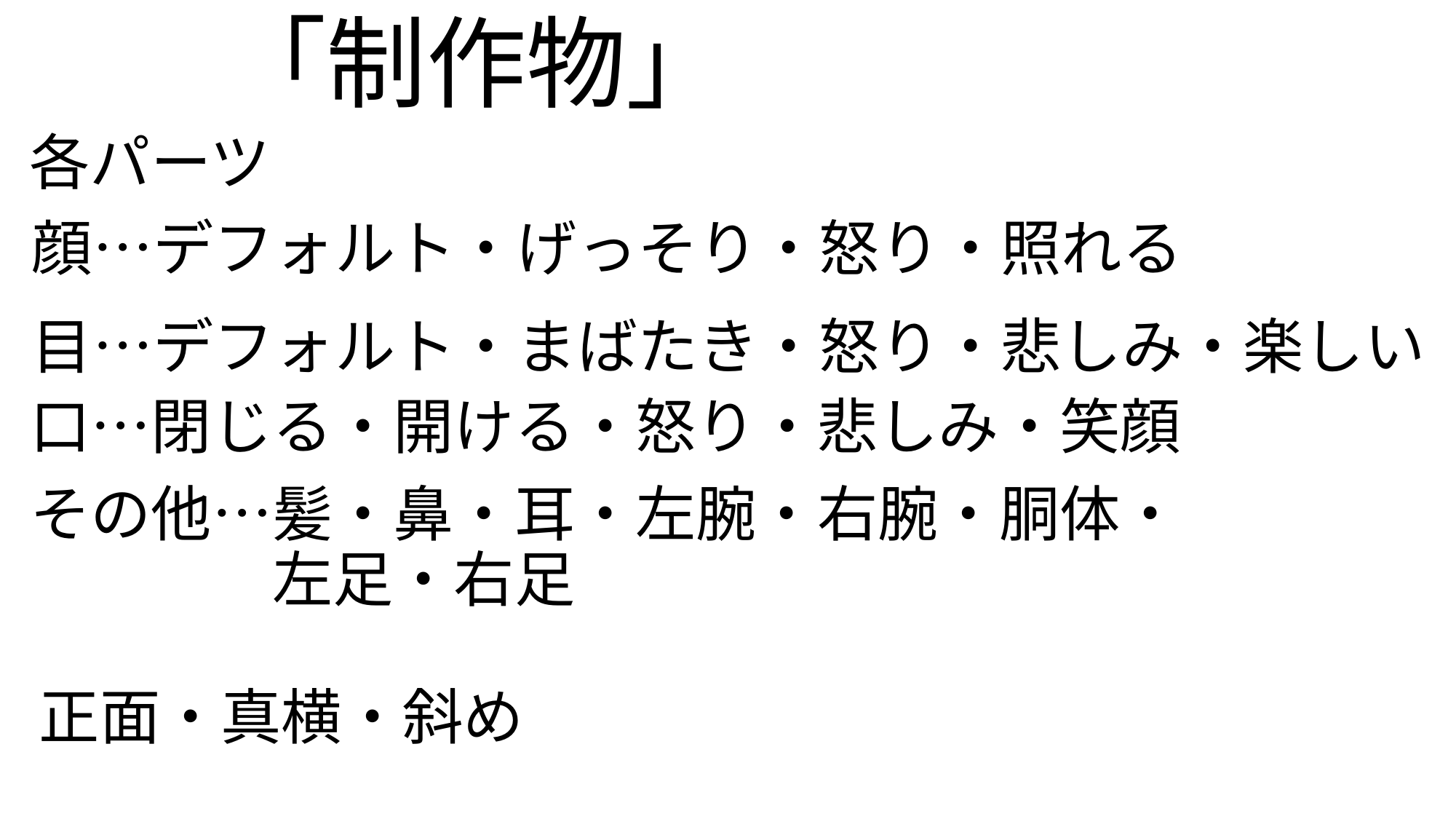

「制作物」
各パーツ
顔…デフォルト・げっそり・怒り・照れる
目…デフォルト・まばたき・怒り・悲しみ・楽しい
口…閉じる・開ける・怒り・悲しみ・笑顔
その他…髪・鼻・耳・左腕・右腕・胴体・
　　　　左足・右足
正面・真横・斜め